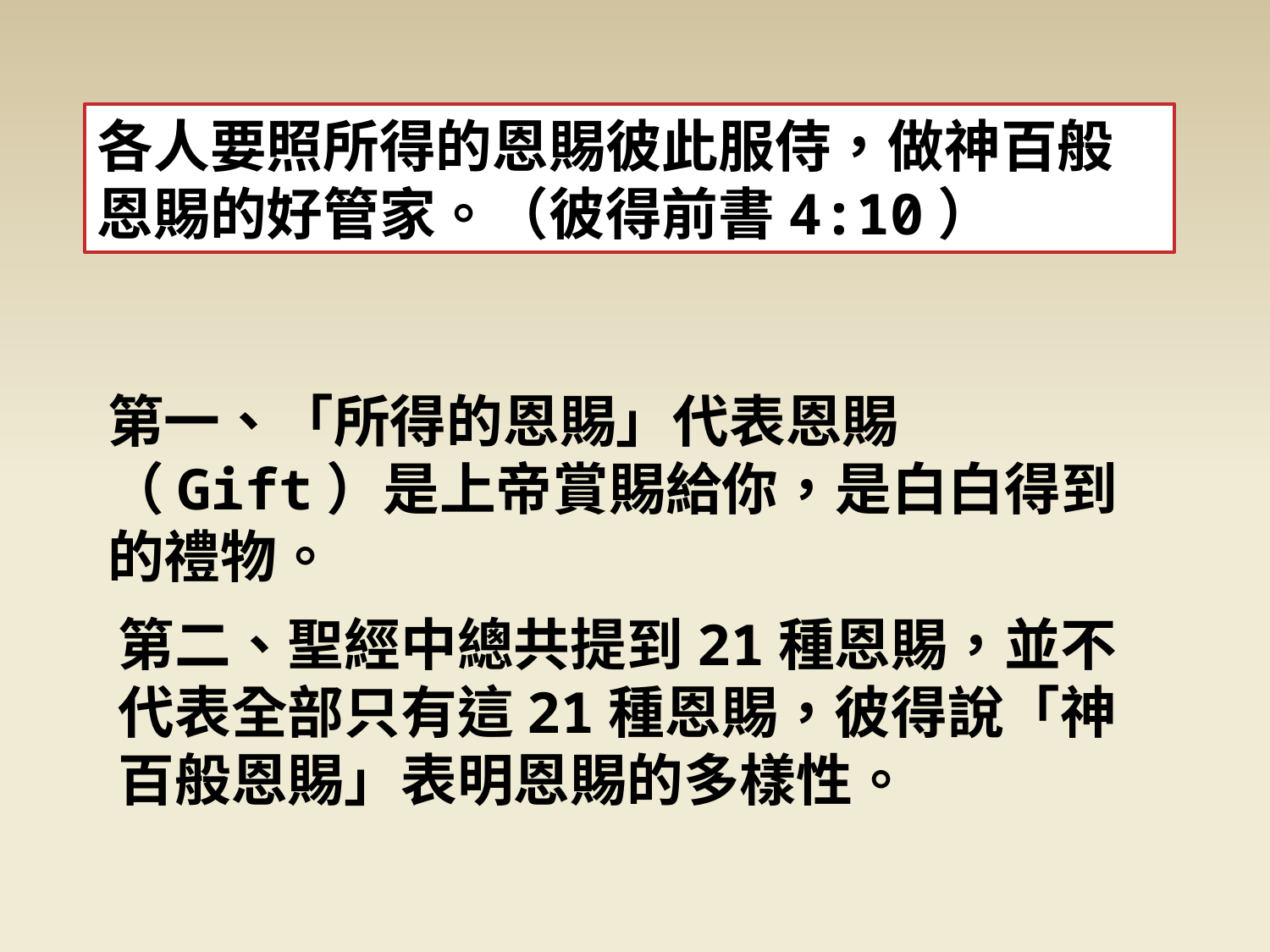

各人要照所得的恩賜彼此服侍，做神百般恩賜的好管家。（彼得前書4:10）
第一、「所得的恩賜」代表恩賜（Gift）是上帝賞賜給你，是白白得到的禮物。
第二、聖經中總共提到21種恩賜，並不代表全部只有這21種恩賜，彼得說「神百般恩賜」表明恩賜的多樣性。